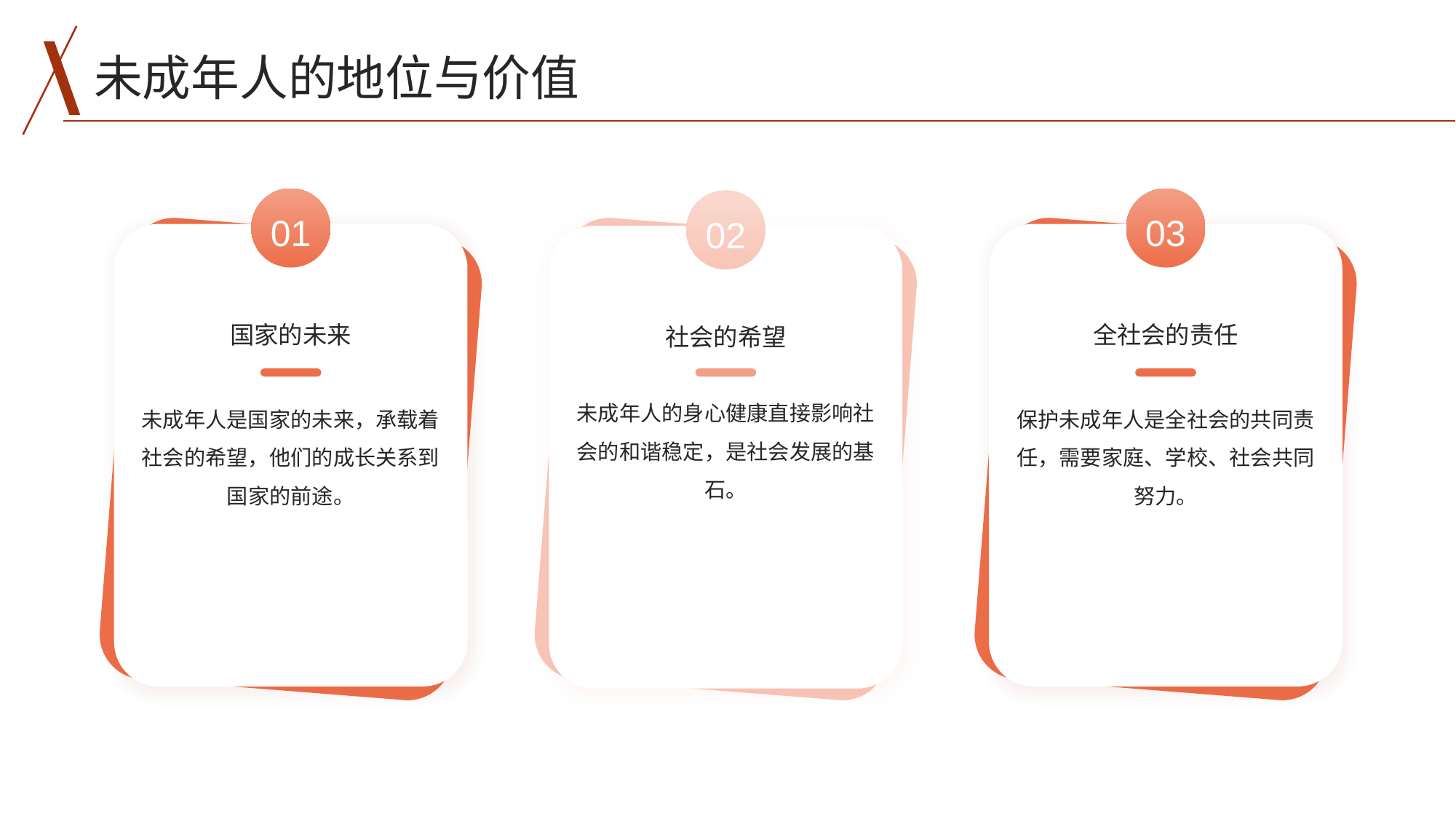

未成年人的地位与价值

01
03
02

国家的未来
全社会的责任
社会的希望

未成年人的身心健康直接影响社会的和谐稳定，是社会发展的基石。
未成年人是国家的未来，承载着社会的希望，他们的成长关系到国家的前途。
保护未成年人是全社会的共同责任，需要家庭、学校、社会共同努力。